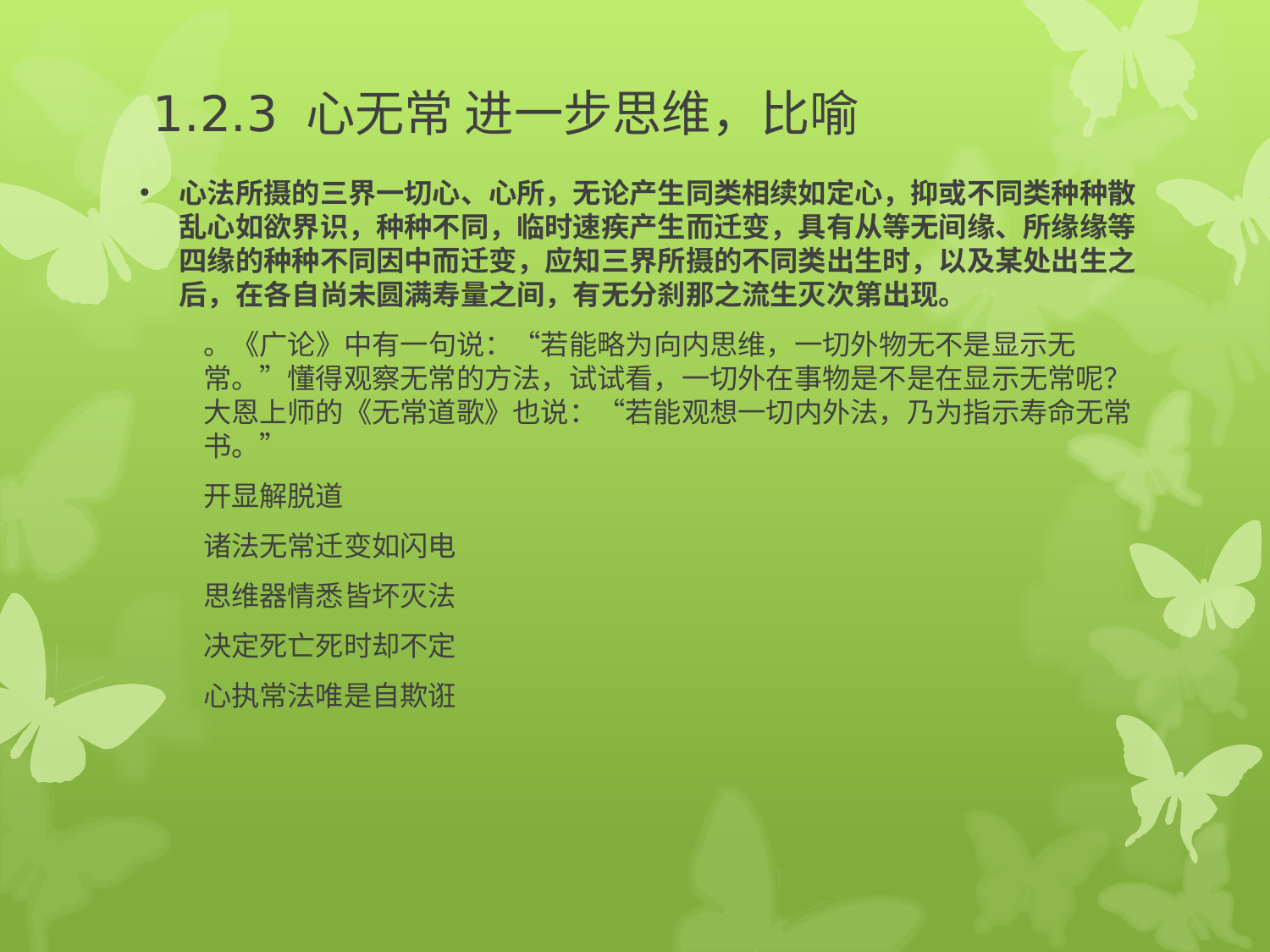

# 1.2.3 心无常 进一步思维，比喻
心法所摄的三界一切心、心所，无论产生同类相续如定心，抑或不同类种种散乱心如欲界识，种种不同，临时速疾产生而迁变，具有从等无间缘、所缘缘等四缘的种种不同因中而迁变，应知三界所摄的不同类出生时，以及某处出生之后，在各自尚未圆满寿量之间，有无分刹那之流生灭次第出现。
。《广论》中有一句说：“若能略为向内思维，一切外物无不是显示无常。”懂得观察无常的方法，试试看，一切外在事物是不是在显示无常呢？大恩上师的《无常道歌》也说：“若能观想一切内外法，乃为指示寿命无常书。”
开显解脱道
诸法无常迁变如闪电
思维器情悉皆坏灭法
决定死亡死时却不定
心执常法唯是自欺诳